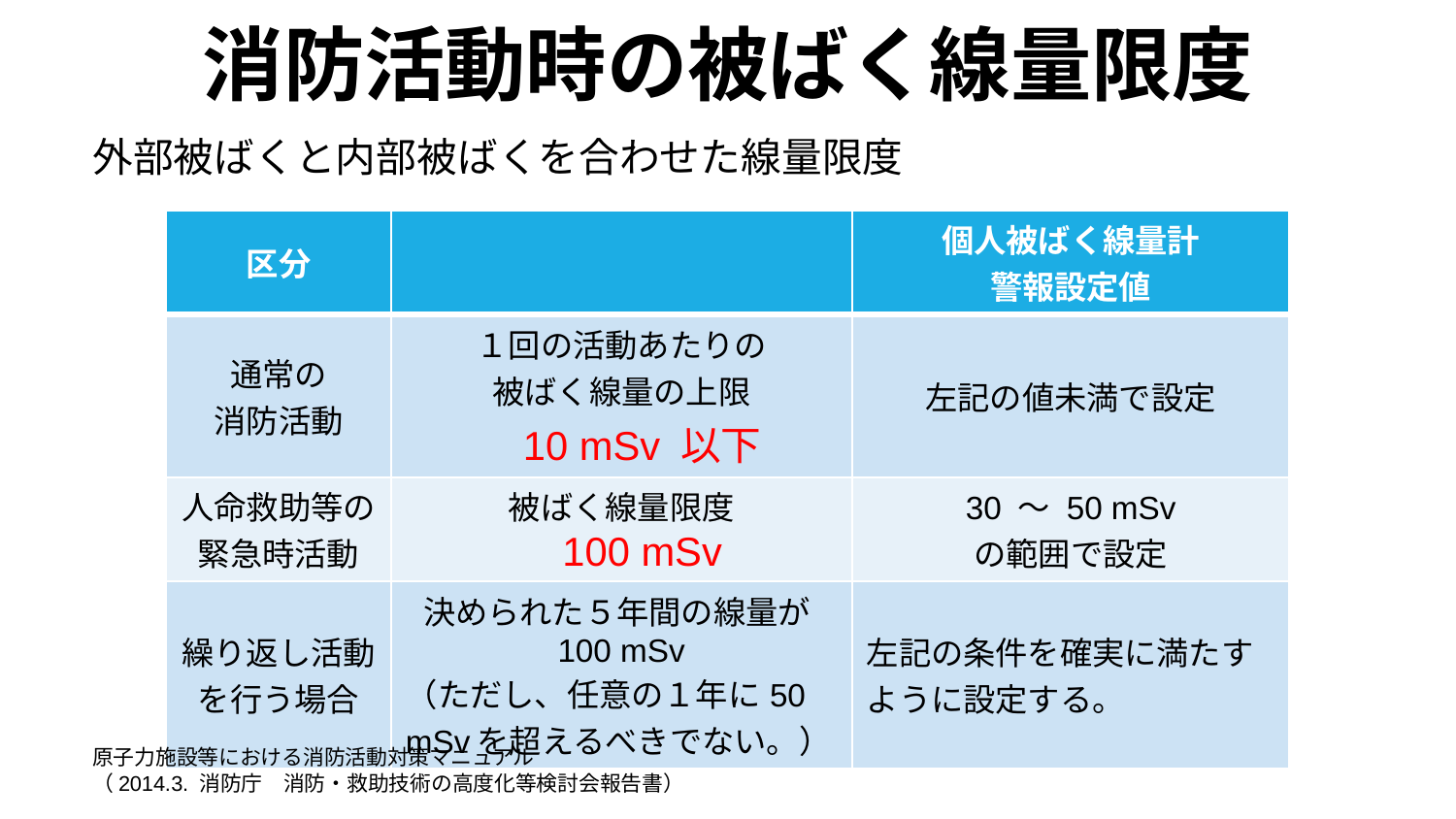

# 消防活動時の被ばく線量限度
外部被ばくと内部被ばくを合わせた線量限度
| 区分 |  | 個人被ばく線量計 警報設定値 |
| --- | --- | --- |
| 通常の 消防活動 | １回の活動あたりの 被ばく線量の上限 　10 mSv 以下 | 左記の値未満で設定 |
| 人命救助等の 緊急時活動 | 被ばく線量限度 　100 mSv | 30 〜 50 mSv の範囲で設定 |
| 繰り返し活動 を行う場合 | 決められた５年間の線量が100 mSv （ただし、任意の１年に50 mSvを超えるべきでない。） | 左記の条件を確実に満たすように設定する。 |
原子力施設等における消防活動対策マニュアル
（2014.3. 消防庁　消防・救助技術の高度化等検討会報告書）
9